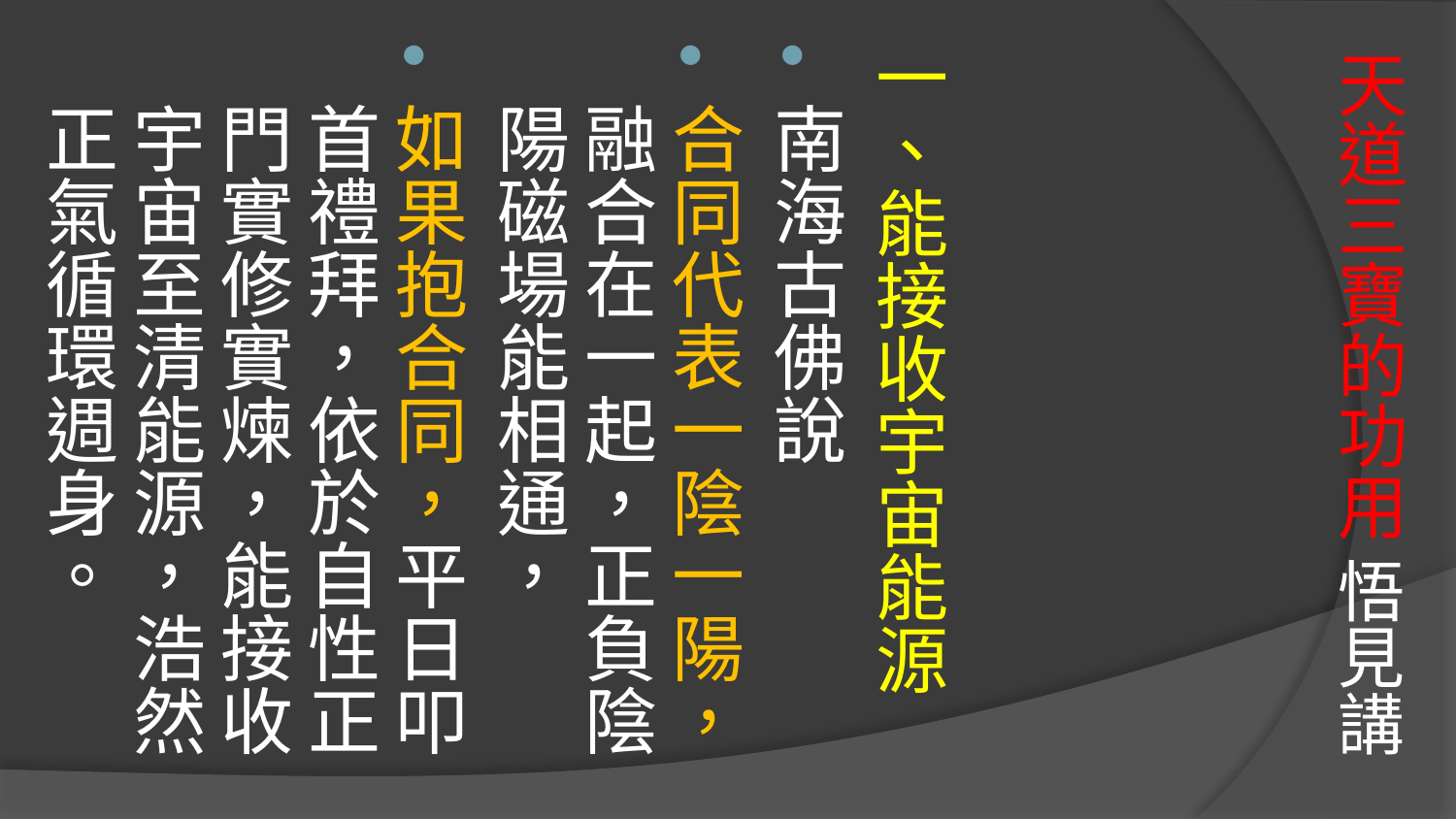

# 天道三寶的功用 悟見講
一、能接收宇宙能源
南海古佛說
合同代表一陰一陽，融合在一起，正負陰陽磁場能相通，
如果抱合同，平日叩首禮拜，依於自性正門實修實煉，能接收宇宙至清能源，浩然正氣循環週身。